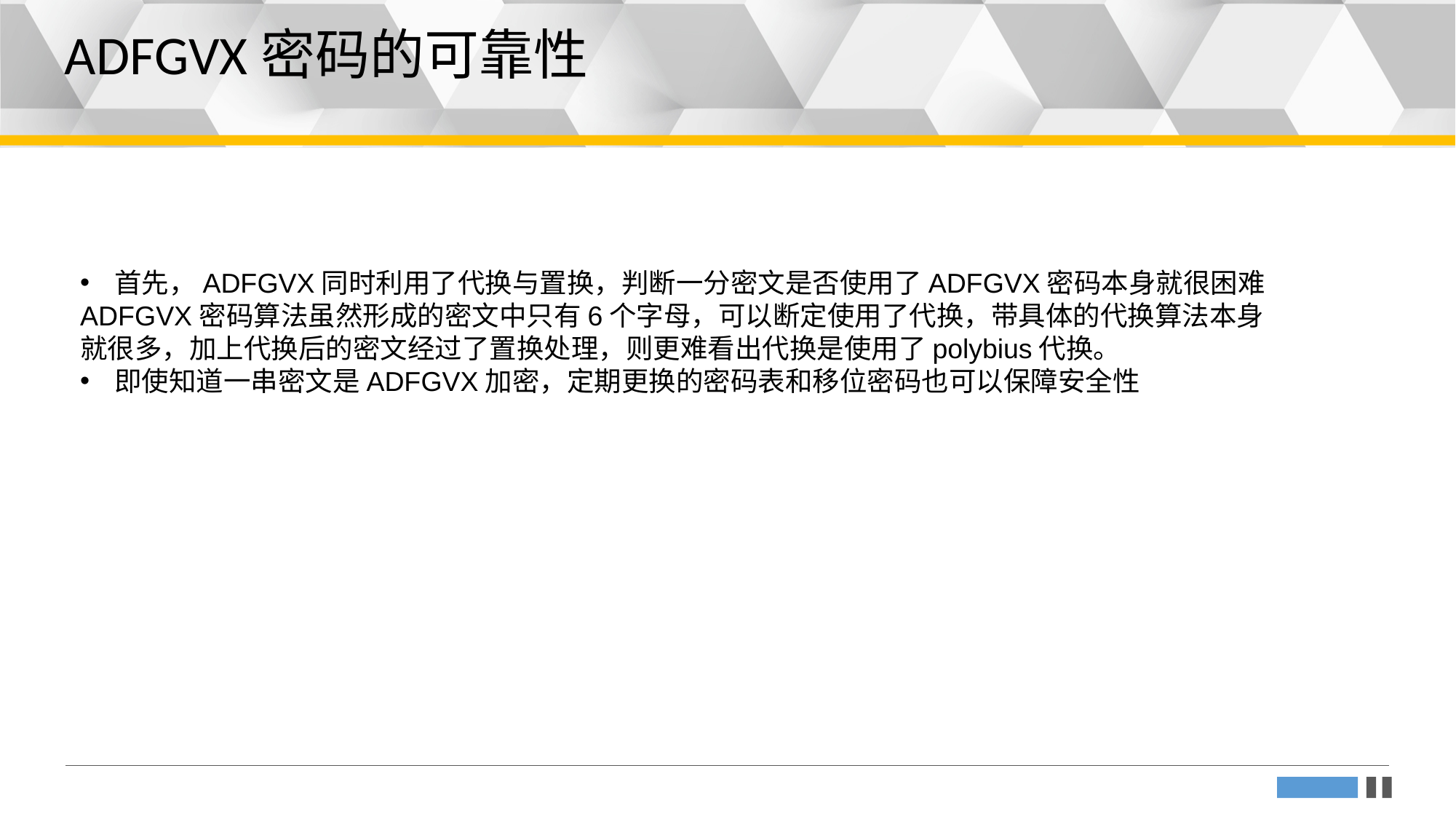

ADFGVX密码的可靠性
首先，ADFGVX同时利用了代换与置换，判断一分密文是否使用了ADFGVX密码本身就很困难
ADFGVX密码算法虽然形成的密文中只有6个字母，可以断定使用了代换，带具体的代换算法本身
就很多，加上代换后的密文经过了置换处理，则更难看出代换是使用了polybius代换。
即使知道一串密文是ADFGVX加密，定期更换的密码表和移位密码也可以保障安全性